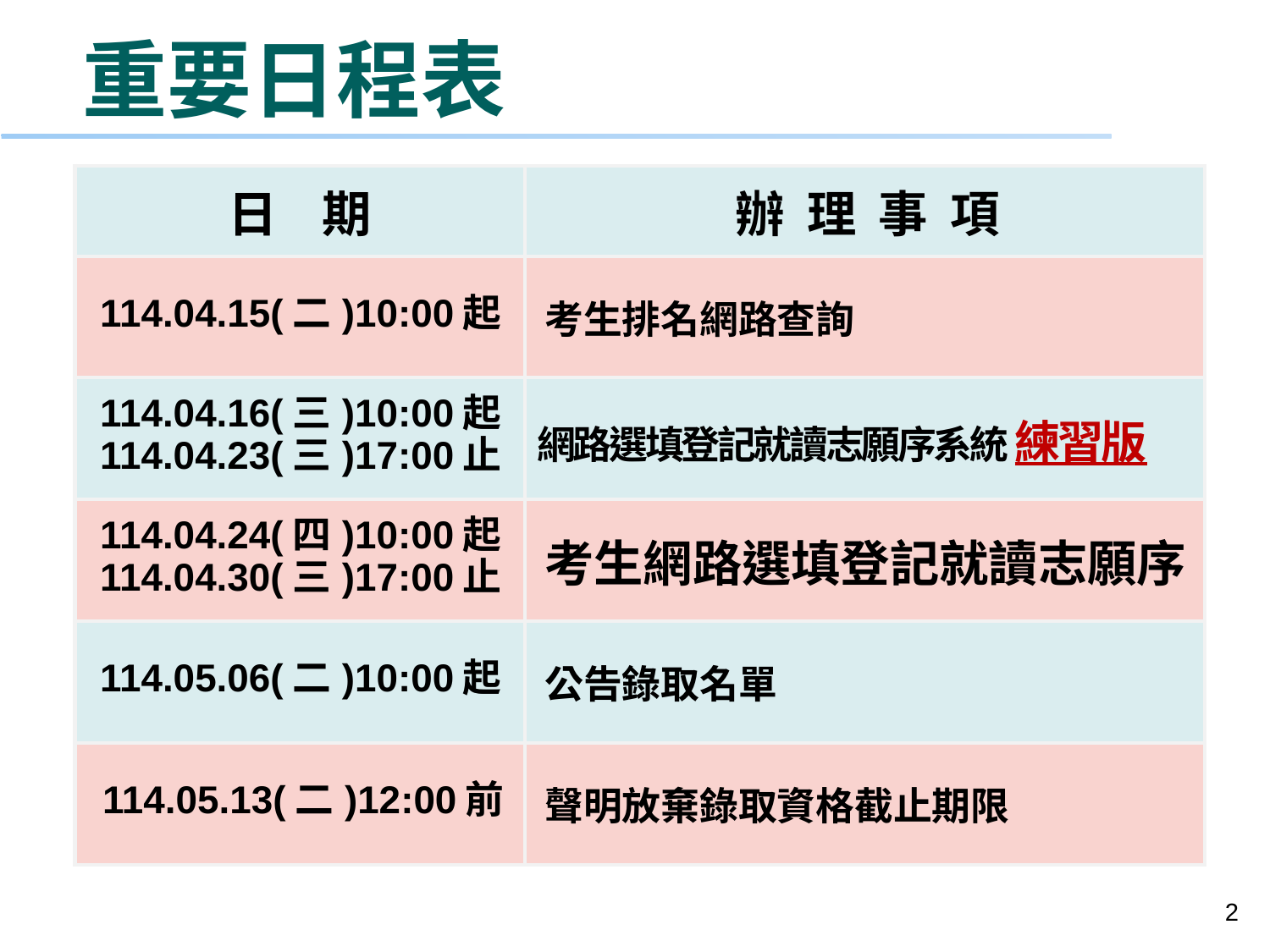

重要日程表
| 日 期 | 辦 理 事 項 |
| --- | --- |
| 114.04.15(二)10:00起 | 考生排名網路查詢 |
| 114.04.16(三)10:00起 114.04.23(三)17:00止 | 網路選填登記就讀志願序系統 練習版 |
| 114.04.24(四)10:00起 114.04.30(三)17:00止 | 考生網路選填登記就讀志願序 |
| 114.05.06(二)10:00起 | 公告錄取名單 |
| 114.05.13(二)12:00前 | 聲明放棄錄取資格截止期限 |
2